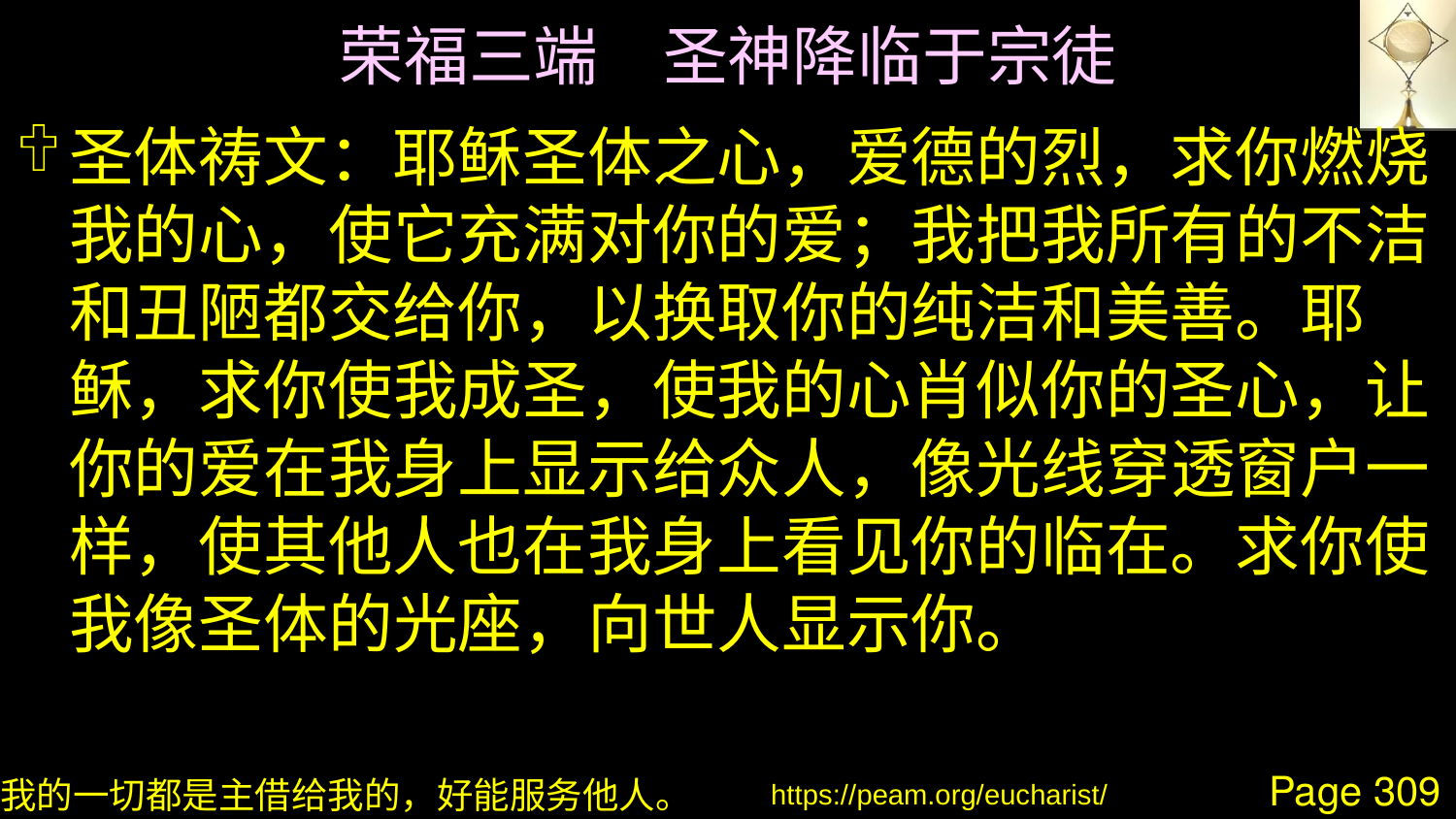

# 荣福三端　圣神降临于宗徒
圣体祷文：耶稣圣体之心，爱德的烈，求你燃烧我的心，使它充满对你的爱；我把我所有的不洁和丑陋都交给你，以换取你的纯洁和美善。耶稣，求你使我成圣，使我的心肖似你的圣心，让你的爱在我身上显示给众人，像光线穿透窗户一样，使其他人也在我身上看见你的临在。求你使我像圣体的光座，向世人显示你。